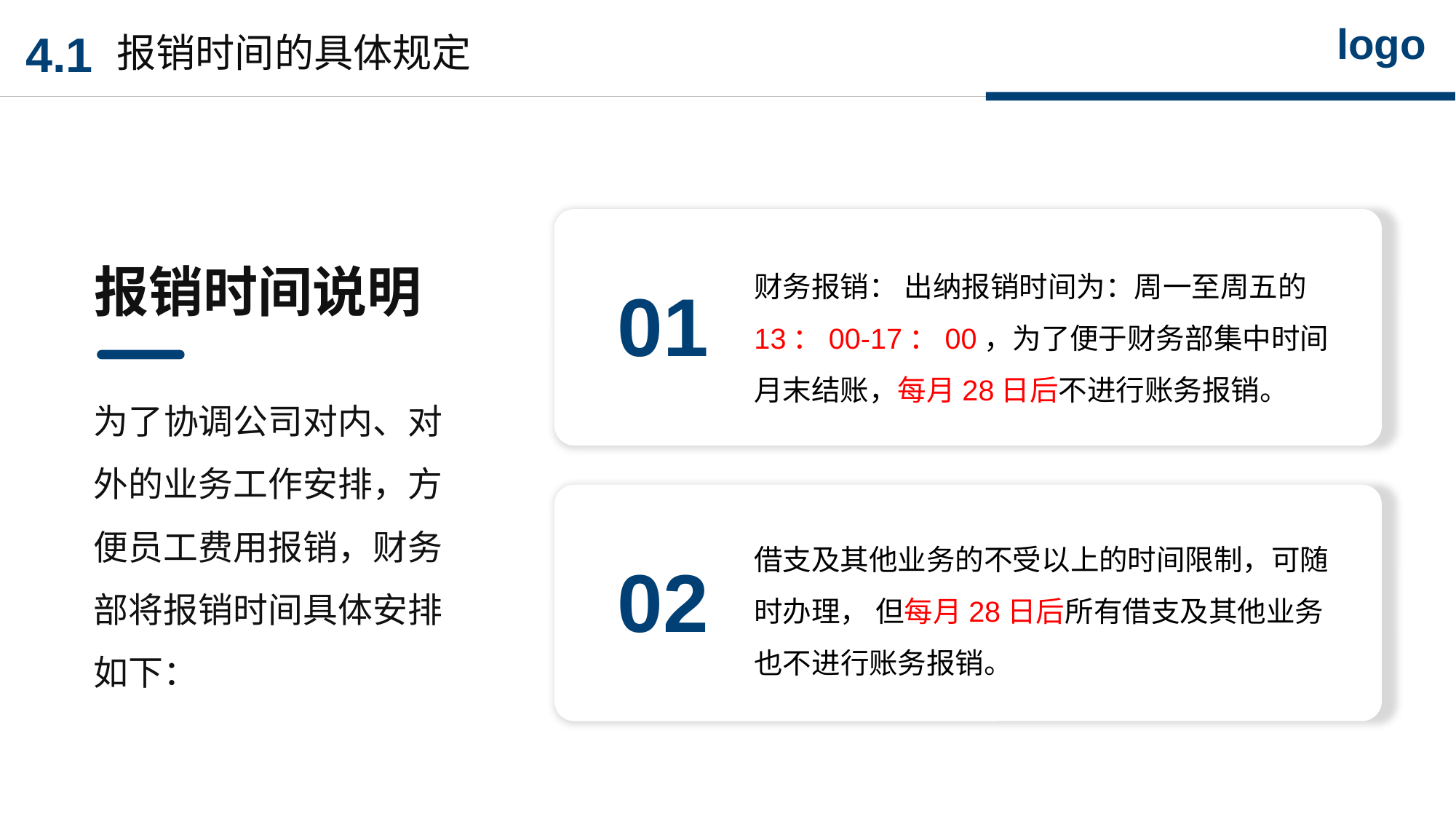

logo
4.1
报销时间的具体规定

财务报销： 出纳报销时间为：周一至周五的13：00-17：00，为了便于财务部集中时间月末结账，每月28日后不进行账务报销。
01

借支及其他业务的不受以上的时间限制，可随时办理， 但每月28日后所有借支及其他业务也不进行账务报销。
02
报销时间说明

为了协调公司对内、对外的业务工作安排，方便员工费用报销，财务部将报销时间具体安排如下：